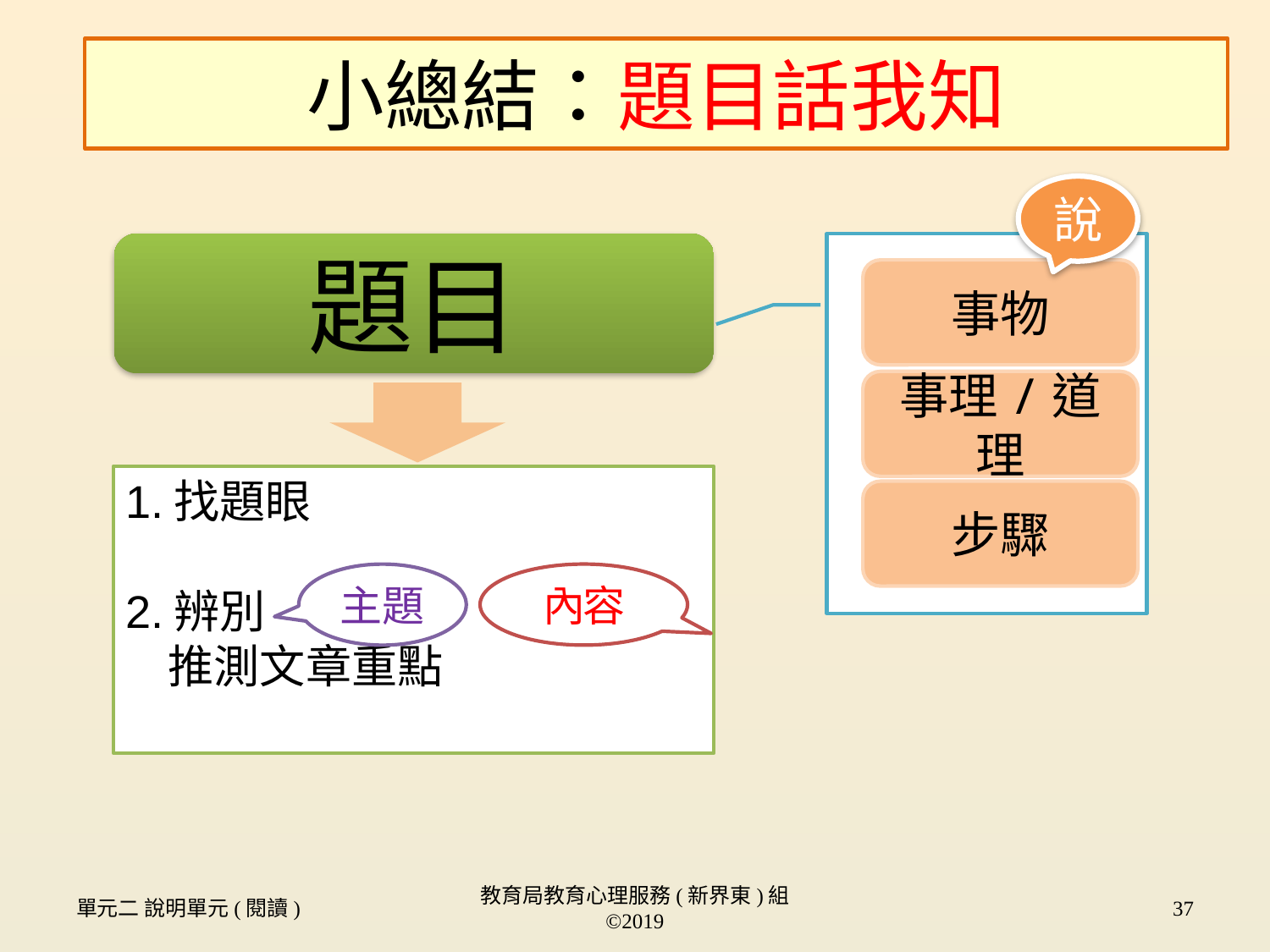

小總結：題目話我知
說
題目

事物
事理/道理
步驟

找題眼

辨別
   推測文章重點

內容
主題
單元二 說明單元(閱讀)
教育局教育心理服務(新界東)組 ©2019
37